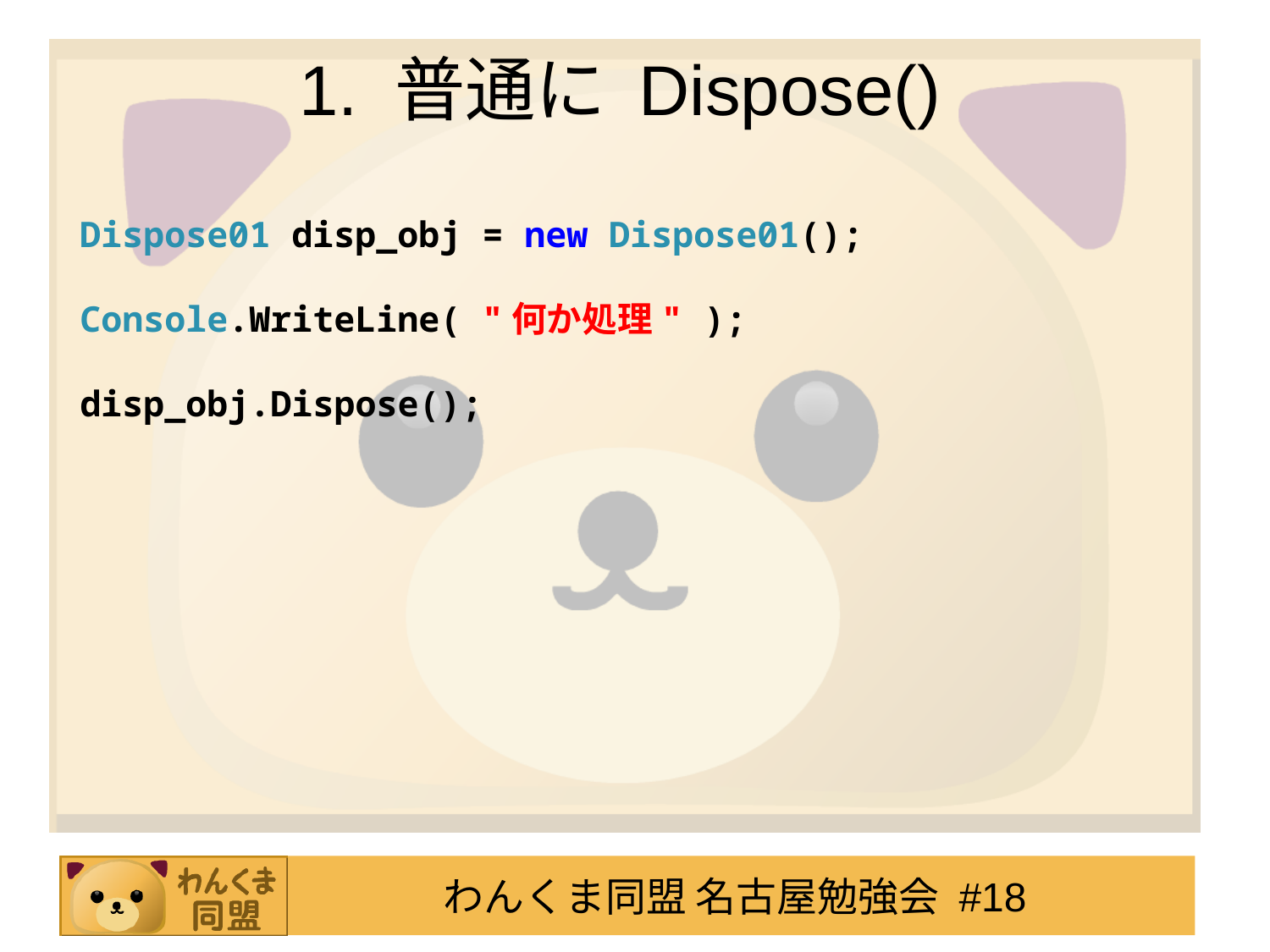

# 1. 普通に Dispose()
Dispose01 disp_obj = new Dispose01();

Console.WriteLine( "何か処理" );

disp_obj.Dispose();